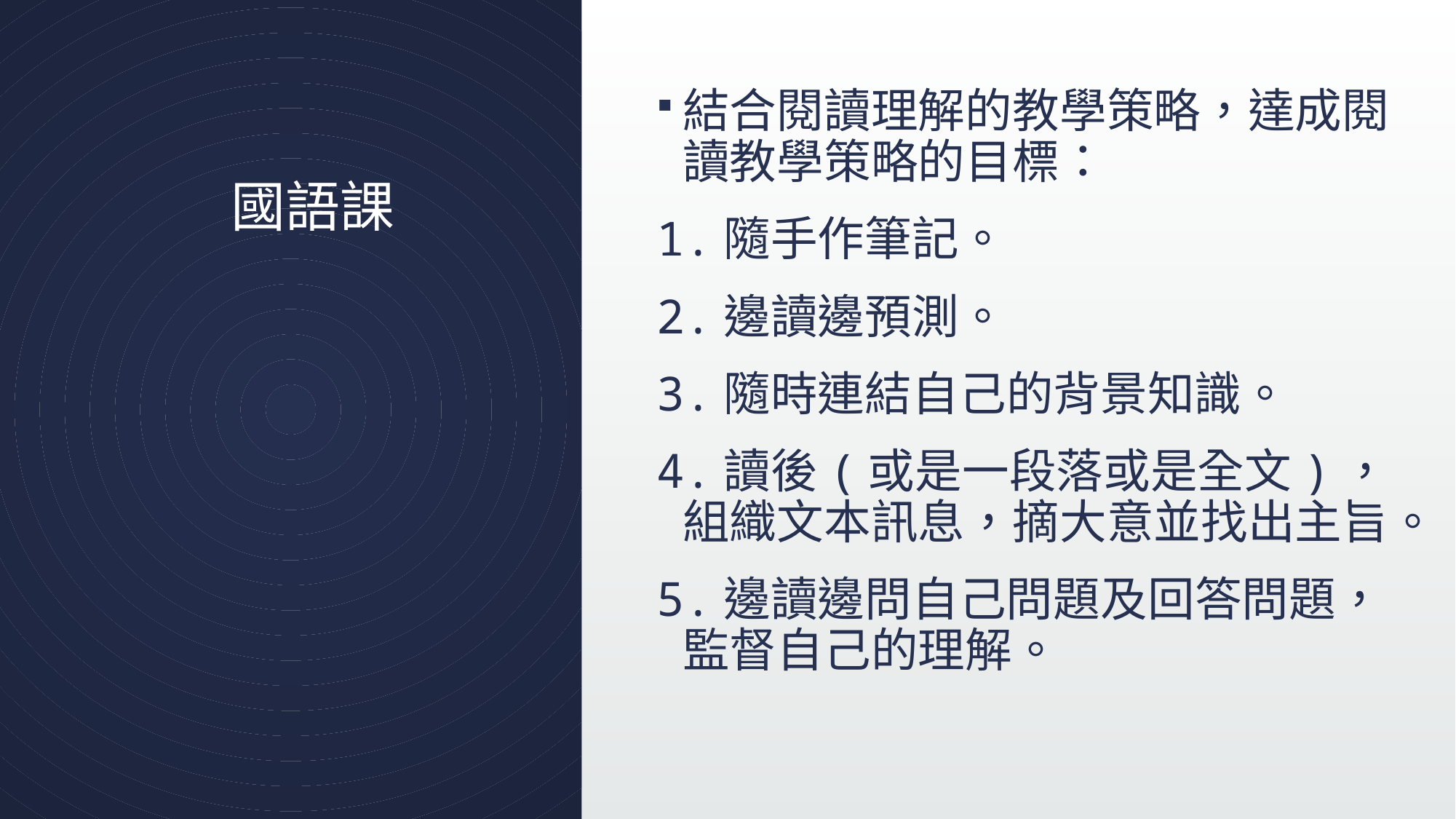

# 國語課
結合閱讀理解的教學策略，達成閱讀教學策略的目標：
1.隨手作筆記。
2.邊讀邊預測。
3.隨時連結自己的背景知識。
4.讀後(或是一段落或是全文)，組織文本訊息，摘大意並找出主旨。
5.邊讀邊問自己問題及回答問題，監督自己的理解。